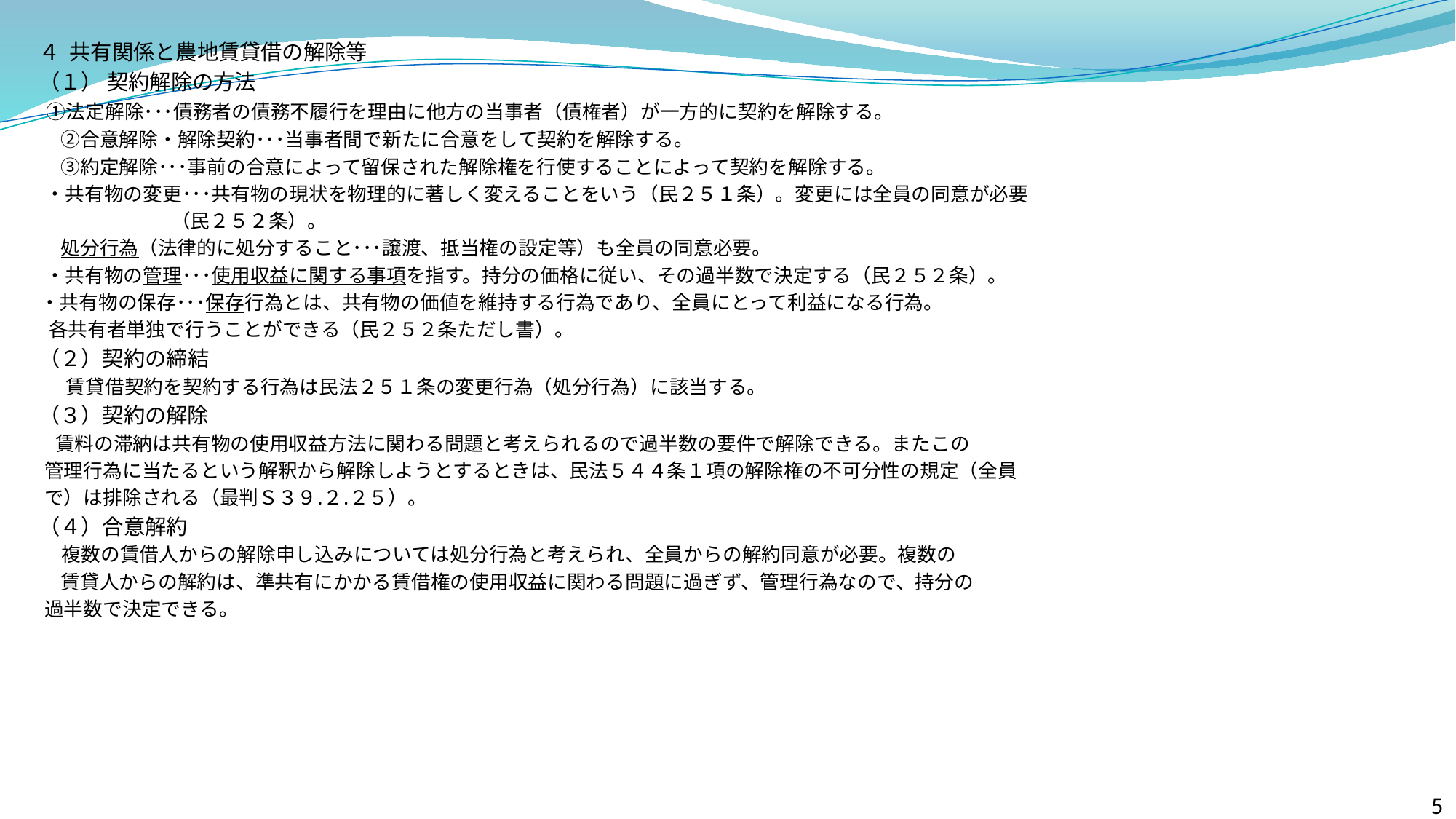

４  共有関係と農地賃貸借の解除等
　（１） 契約解除の方法
      ①法定解除･･･債務者の債務不履行を理由に他方の当事者（債権者）が一方的に契約を解除する。
　　 ②合意解除・解除契約･･･当事者間で新たに合意をして契約を解除する。
　　 ③約定解除･･･事前の合意によって留保された解除権を行使することによって契約を解除する。
　  ・共有物の変更･･･共有物の現状を物理的に著しく変えることをいう（民２５１条）。変更には全員の同意が必要
                                   （民２５２条）。
　　 処分行為（法律的に処分すること･･･譲渡、抵当権の設定等）も全員の同意必要。
　  ・共有物の管理･･･使用収益に関する事項を指す。持分の価格に従い、その過半数で決定する（民２５２条）。
     ・共有物の保存･･･保存行為とは、共有物の価値を維持する行為であり、全員にとって利益になる行為。
       各共有者単独で行うことができる（民２５２条ただし書）。
　（２）契約の締結
 　　 賃貸借契約を契約する行為は民法２５１条の変更行為（処分行為）に該当する。
　（３）契約の解除
 　   賃料の滞納は共有物の使用収益方法に関わる問題と考えられるので過半数の要件で解除できる。またこの
      管理行為に当たるという解釈から解除しようとするときは、民法５４４条１項の解除権の不可分性の規定（全員
      で）は排除される（最判Ｓ３９.２.２５）。
　（４）合意解約
 　　複数の賃借人からの解除申し込みについては処分行為と考えられ、全員からの解約同意が必要。複数の
　　 賃貸人からの解約は、準共有にかかる賃借権の使用収益に関わる問題に過ぎず、管理行為なので、持分の
      過半数で決定できる。

5